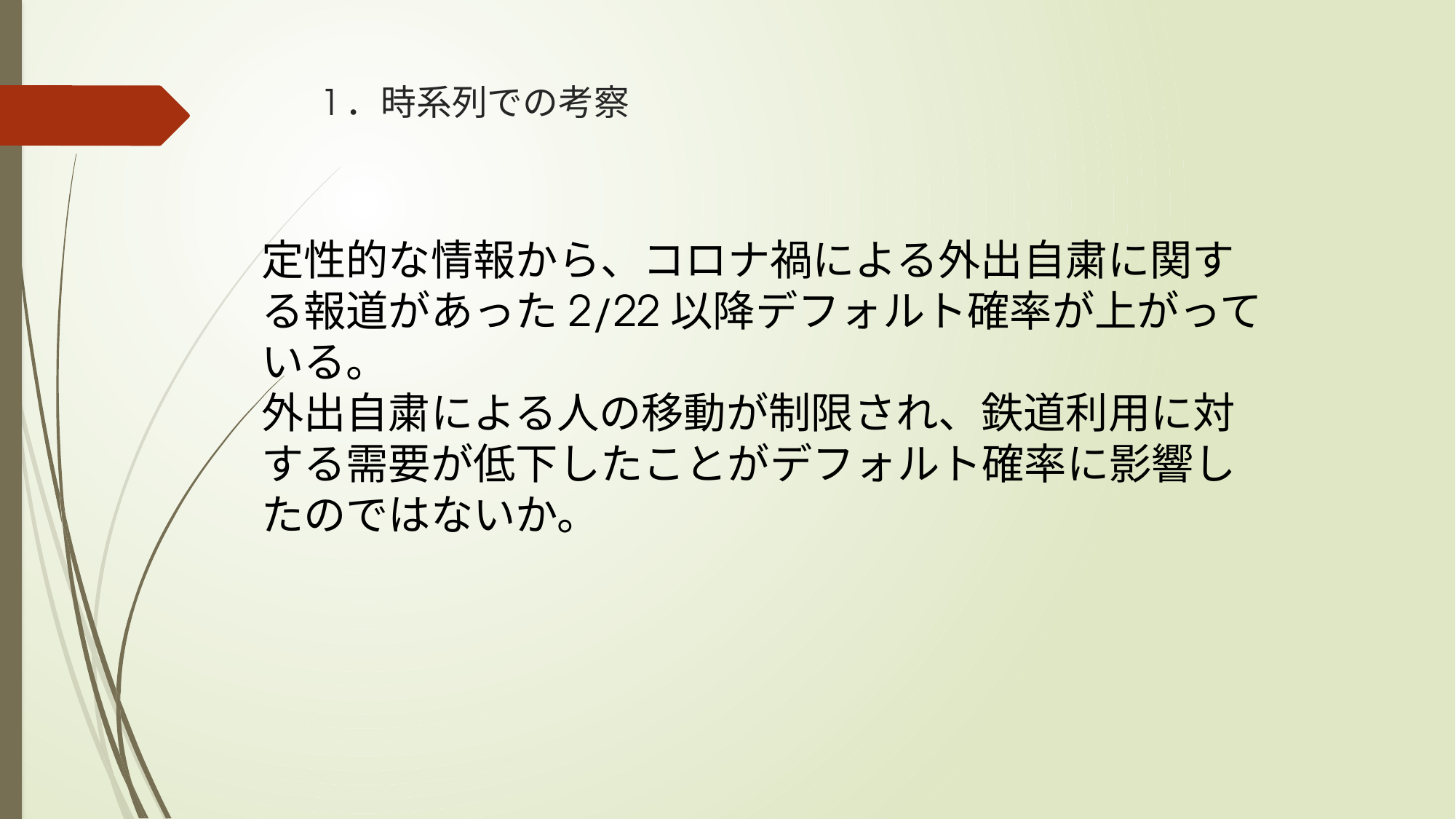

# 1．時系列での考察
定性的な情報から、コロナ禍による外出自粛に関する報道があった2/22以降デフォルト確率が上がっている。
外出自粛による人の移動が制限され、鉄道利用に対する需要が低下したことがデフォルト確率に影響したのではないか。